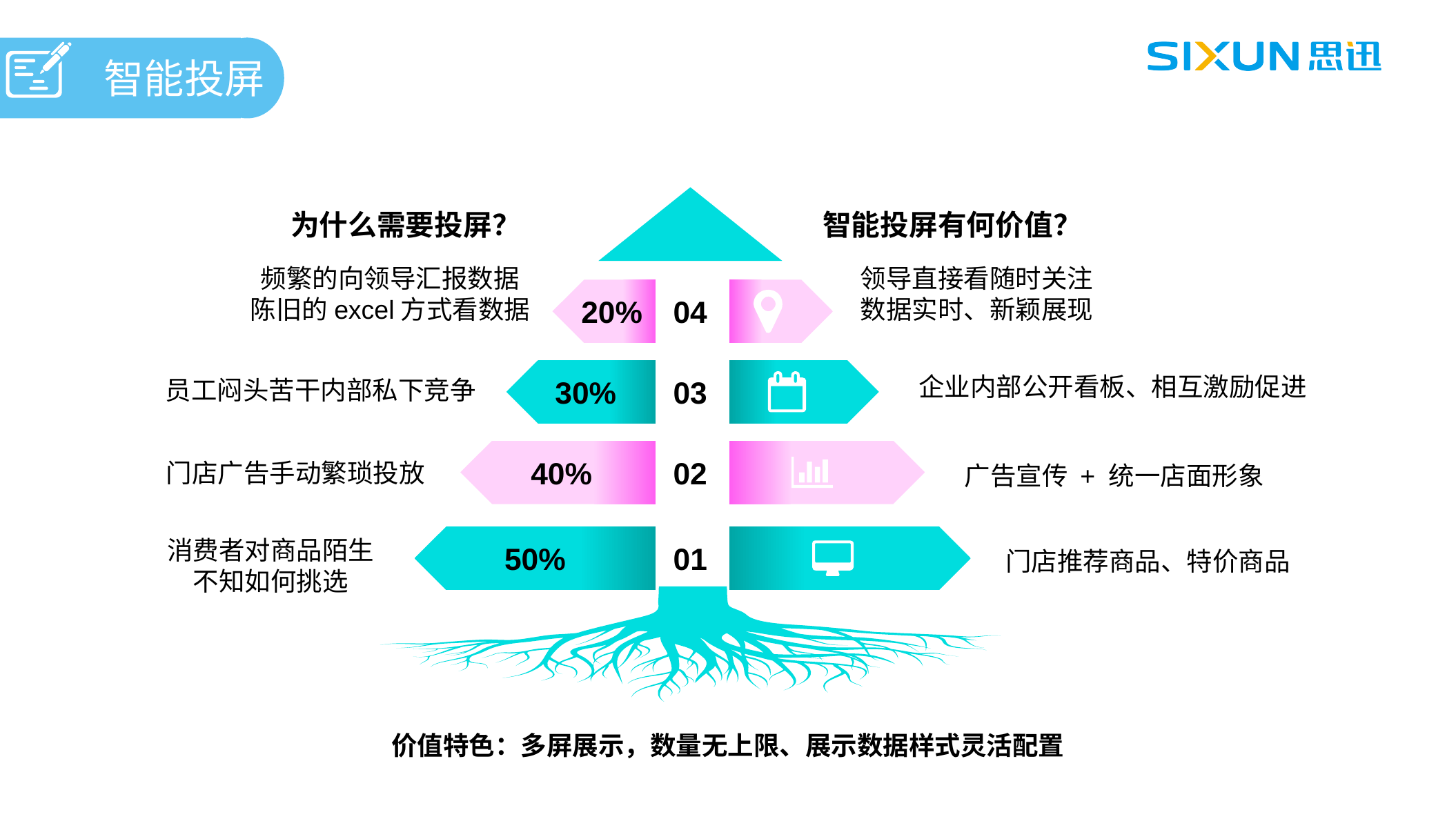

智能投屏

为什么需要投屏？
智能投屏有何价值？
频繁的向领导汇报数据
陈旧的excel方式看数据
领导直接看随时关注
数据实时、新颖展现

20%

04

30%

企业内部公开看板、相互激励促进
员工闷头苦干内部私下竞争
03

40%

门店广告手动繁琐投放
02
广告宣传 + 统一店面形象

50%

消费者对商品陌生
不知如何挑选
01
门店推荐商品、特价商品

价值特色：多屏展示，数量无上限、展示数据样式灵活配置